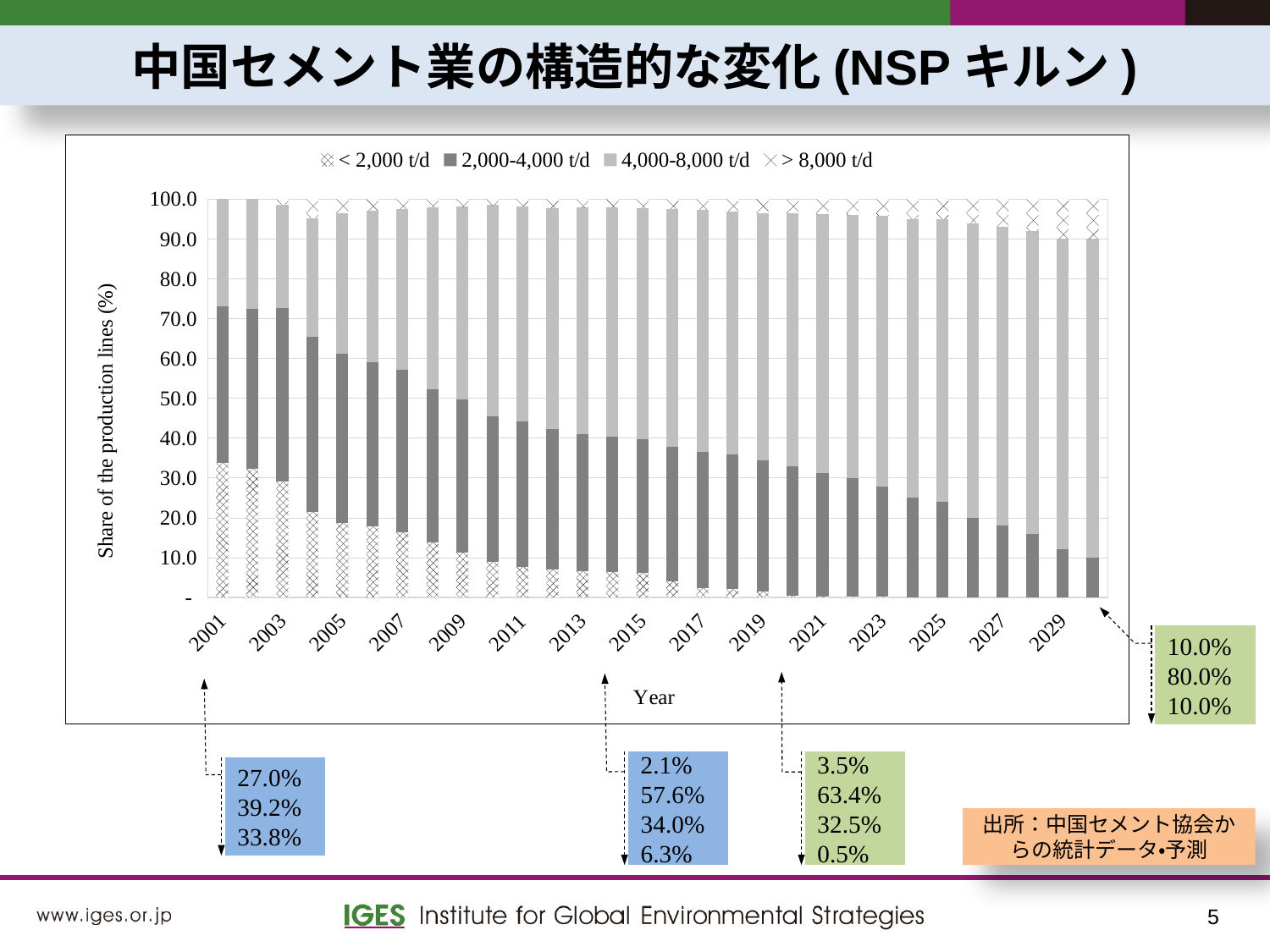

中国セメント業の構造的な変化(NSPキルン)

### Chart

| Category | < 2,000 t/d | 2,000-4,000 t/d | 4,000-8,000 t/d | > 8,000 t/d |
|---|---|---|---|---|
| 2001 | 33.775940540314835 | 39.25007307194455 | 26.973986387740617 | 0.0 |
| 2002 | 32.321538868790256 | 40.14823965410747 | 27.530221477102266 | 0.0 |
| 2003 | 29.012498147507763 | 43.685883185957294 | 25.984290865978366 | 1.3173278005565714 |
| 2004 | 21.48369822019214 | 43.93408410773351 | 29.857064104583404 | 4.725153567490945 |
| 2005 | 18.73364806992413 | 42.511364134644914 | 35.247087712118336 | 3.5079000833126277 |
| 2006 | 17.79039364741199 | 41.26519149760327 | 38.039267902968085 | 2.905146952016656 |
| 2007 | 16.303948013732217 | 40.747098250776546 | 40.49677129311755 | 2.4521824423737124 |
| 2008 | 13.80976354423801 | 38.36722099519293 | 45.874204235416386 | 1.9488112251526566 |
| 2009 | 11.241803120289614 | 38.478633359529 | 48.34709679081691 | 1.9324667293644757 |
| 2010 | 8.957677650300152 | 36.60345295673246 | 52.930588933243506 | 1.5082804597238841 |
| 2011 | 7.724519232836198 | 36.46435680597771 | 54.00542569336665 | 1.805698267819448 |
| 2012 | 6.967583474291547 | 35.2878250727962 | 55.466088931112 | 2.2785025218002497 |
| 2013 | 6.576822551188916 | 34.488037998447076 | 56.78442151155375 | 2.150717938810253 |
| 2014 | 6.315745255839849 | 33.97837342080111 | 57.640539509288814 | 2.0653418140702304 |
| 2015 | 6.176258274229532 | 33.486342324267945 | 58.11227586849667 | 2.225123533005872 |
| 2016 | 3.998563507641025 | 33.874811271189984 | 59.67719875532191 | 2.4494264658470843 |
| 2017 | 2.350551869041488 | 34.184480284246696 | 60.7842637390578 | 2.6807041076540243 |
| 2018 | 2.0 | 34.0 | 61.0 | 3.0 |
| 2019 | 1.5 | 33.0 | 62.0 | 3.5 |
| 2020 | 0.5 | 32.5 | 63.4 | 3.5 |
| 2021 | 0.2 | 31.0 | 65.0 | 3.8 |
| 2022 | 0.1 | 29.900000000000006 | 66.0 | 4.0 |
| 2023 | 0.1 | 27.700000000000006 | 68.0 | 4.2 |
| 2024 | 0.0 | 25.0 | 70.0 | 5.0 |
| 2025 | 0.0 | 24.0 | 71.0 | 5.0 |
| 2026 | 0.0 | 20.0 | 74.0 | 6.0 |
| 2027 | 0.0 | 18.0 | 75.0 | 7.0 |
| 2028 | 0.0 | 16.0 | 76.0 | 8.0 |
| 2029 | 0.0 | 12.0 | 78.0 | 10.0 |
| 2030 | 0.0 | 10.0 | 80.0 | 10.0 |
10.0%
80.0%
10.0%
2.1%
57.6%
34.0%
6.3%
3.5%
63.4%
32.5%
0.5%
27.0%
39.2%
33.8%
出所：中国セメント協会からの統計データ・予測